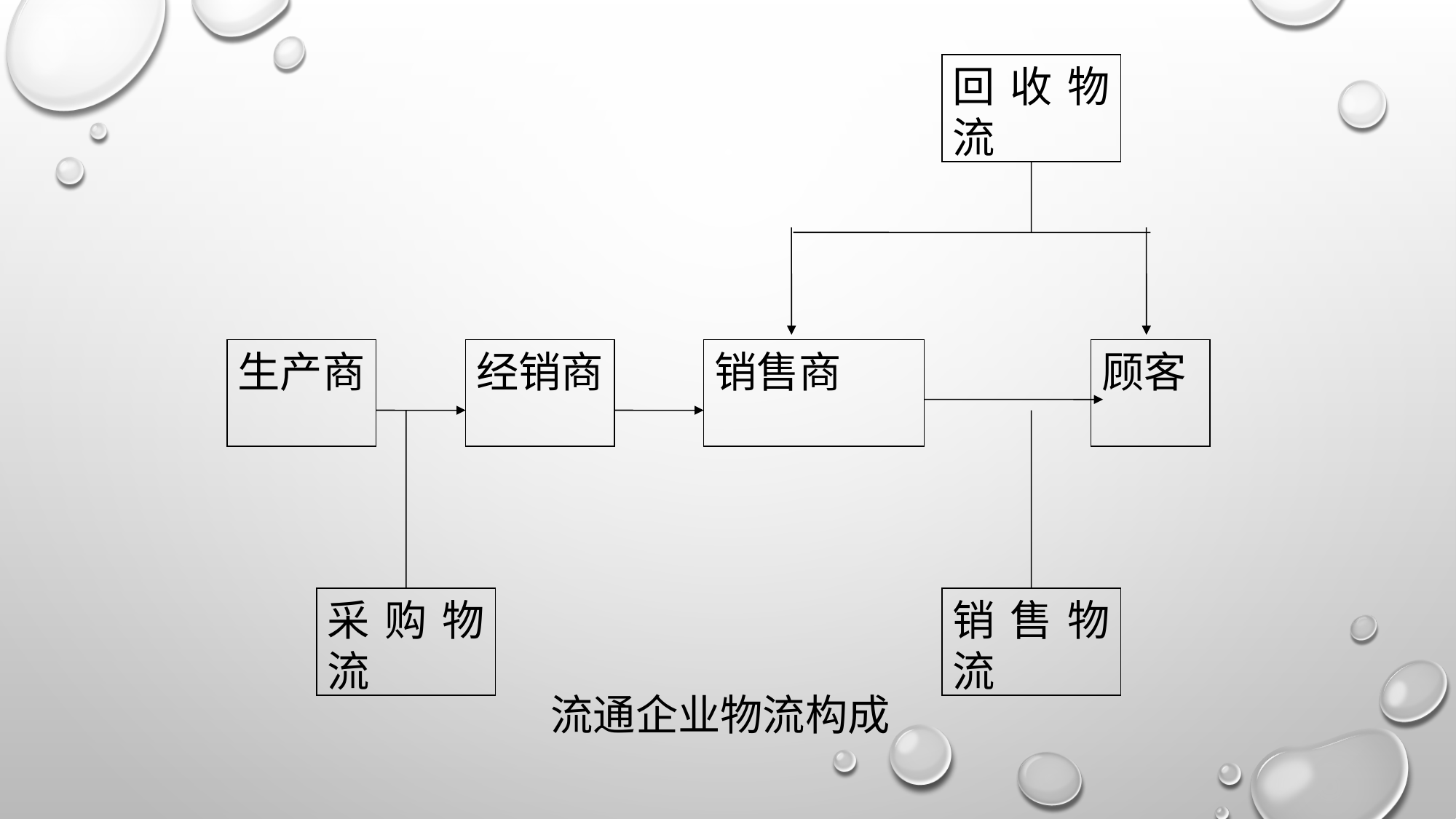

回收物流

生产商
经销商
销售商
顾客

采购物流
销售物流
 流通企业物流构成